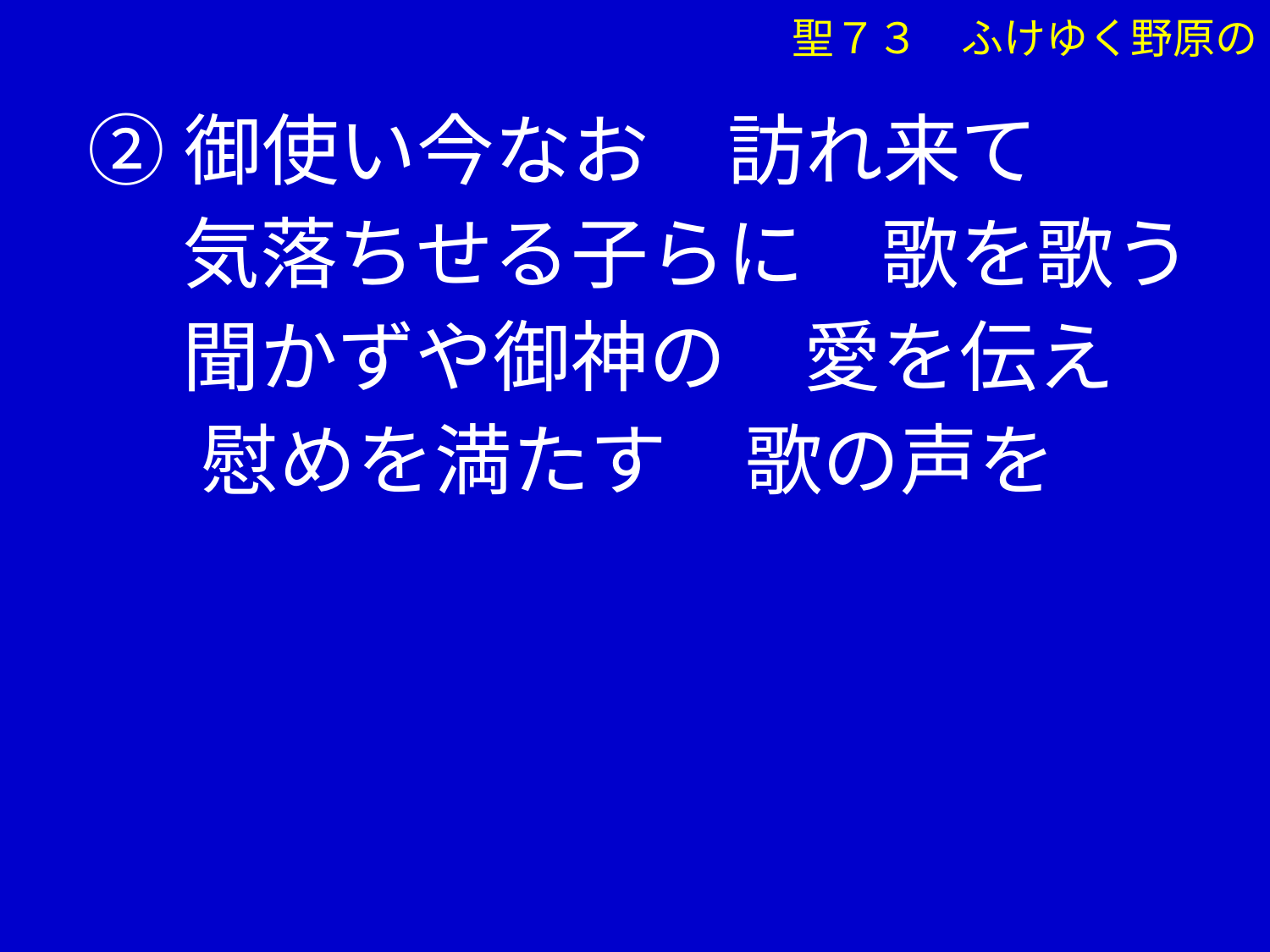

②御使い今なお　訪れ来て
　 気落ちせる子らに　歌を歌う
　 聞かずや御神の　愛を伝え
 　慰めを満たす　歌の声を
聖７３　ふけゆく野原の